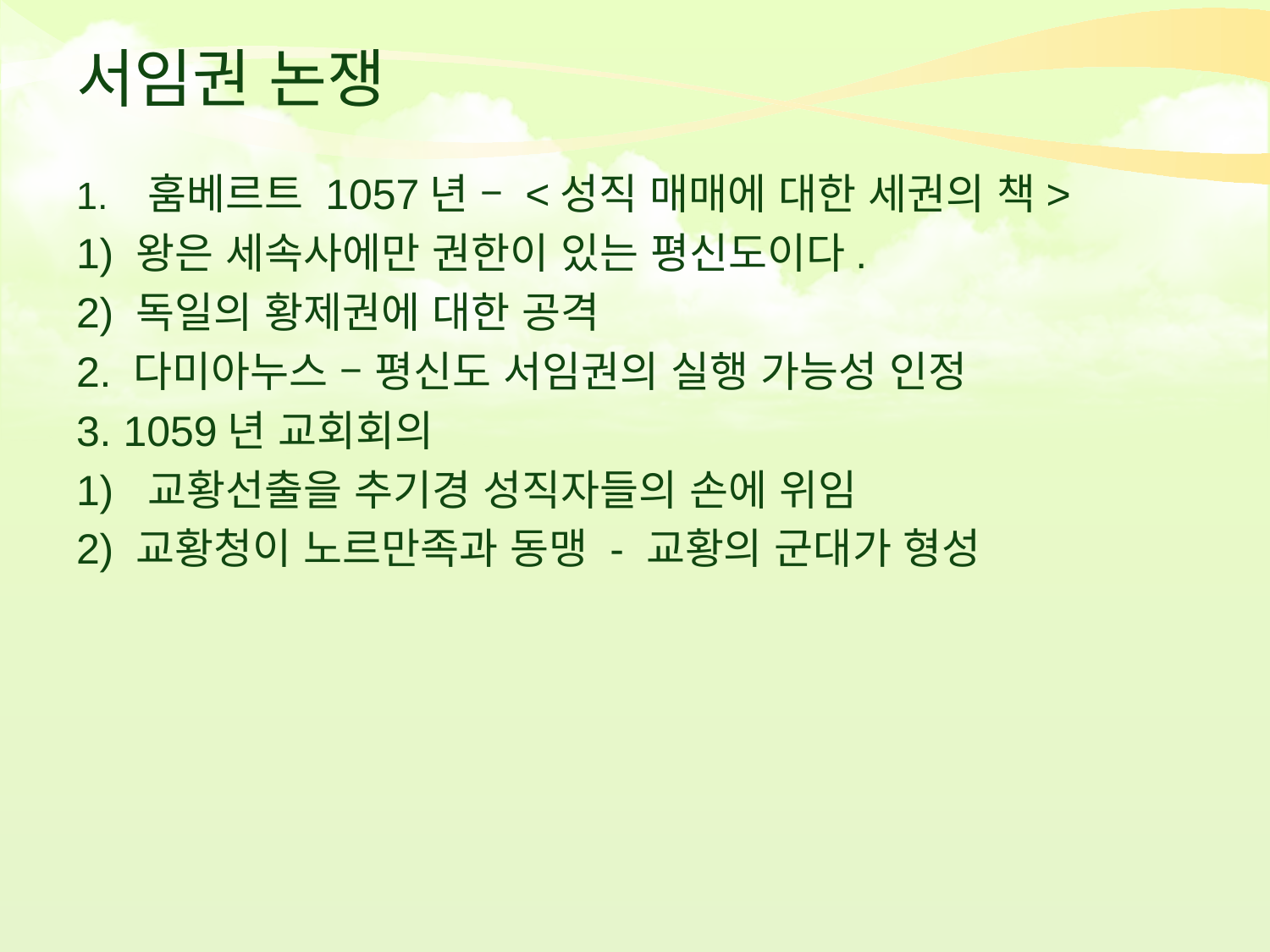

# 서임권 논쟁
훔베르트 1057년 – <성직 매매에 대한 세권의 책>
1) 왕은 세속사에만 권한이 있는 평신도이다.
2) 독일의 황제권에 대한 공격
2. 다미아누스 – 평신도 서임권의 실행 가능성 인정
3. 1059년 교회회의
1)  교황선출을 추기경 성직자들의 손에 위임
2) 교황청이 노르만족과 동맹 - 교황의 군대가 형성